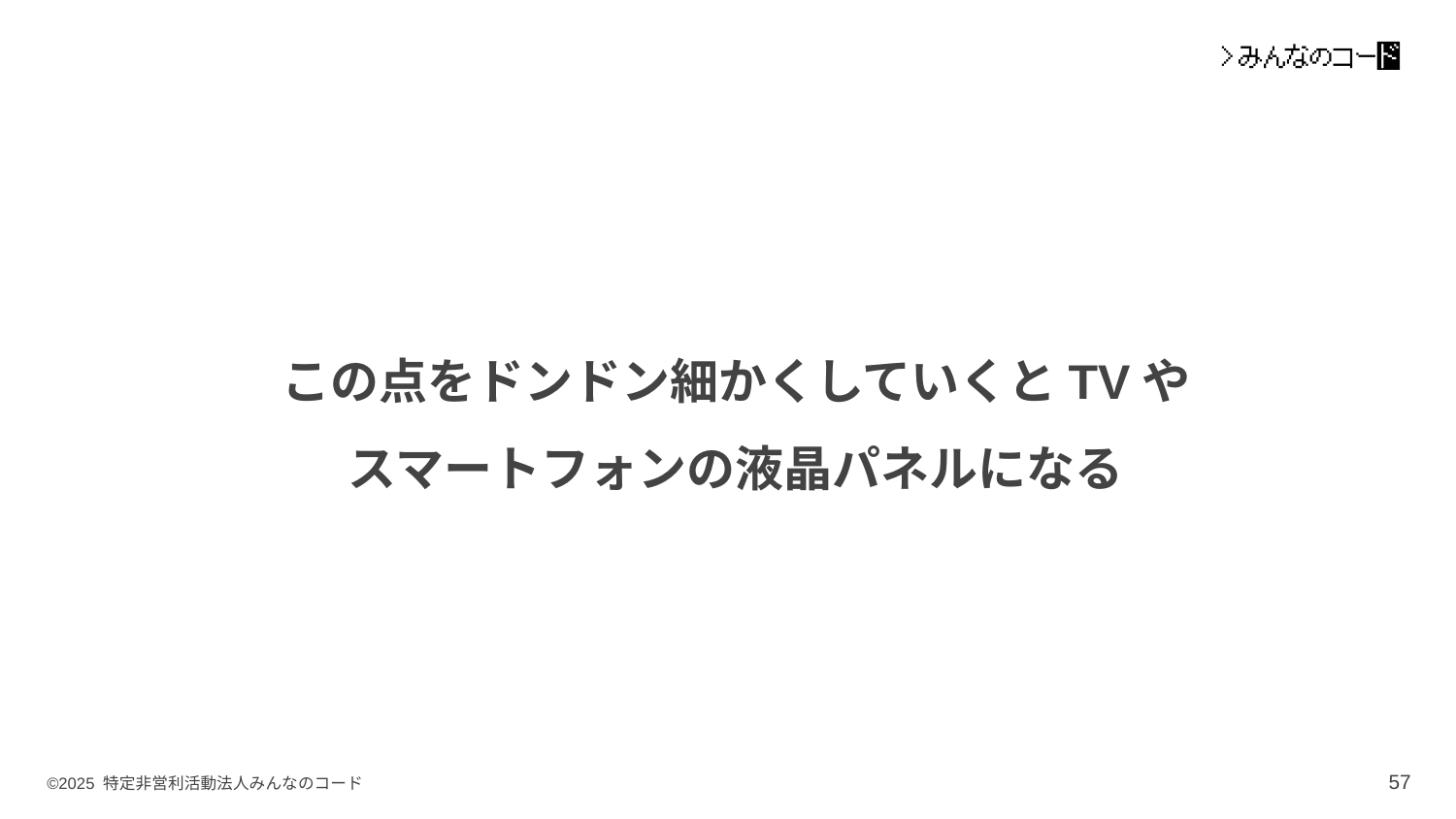

# この点をドンドン細かくしていくとTVやスマートフォンの液晶パネルになる